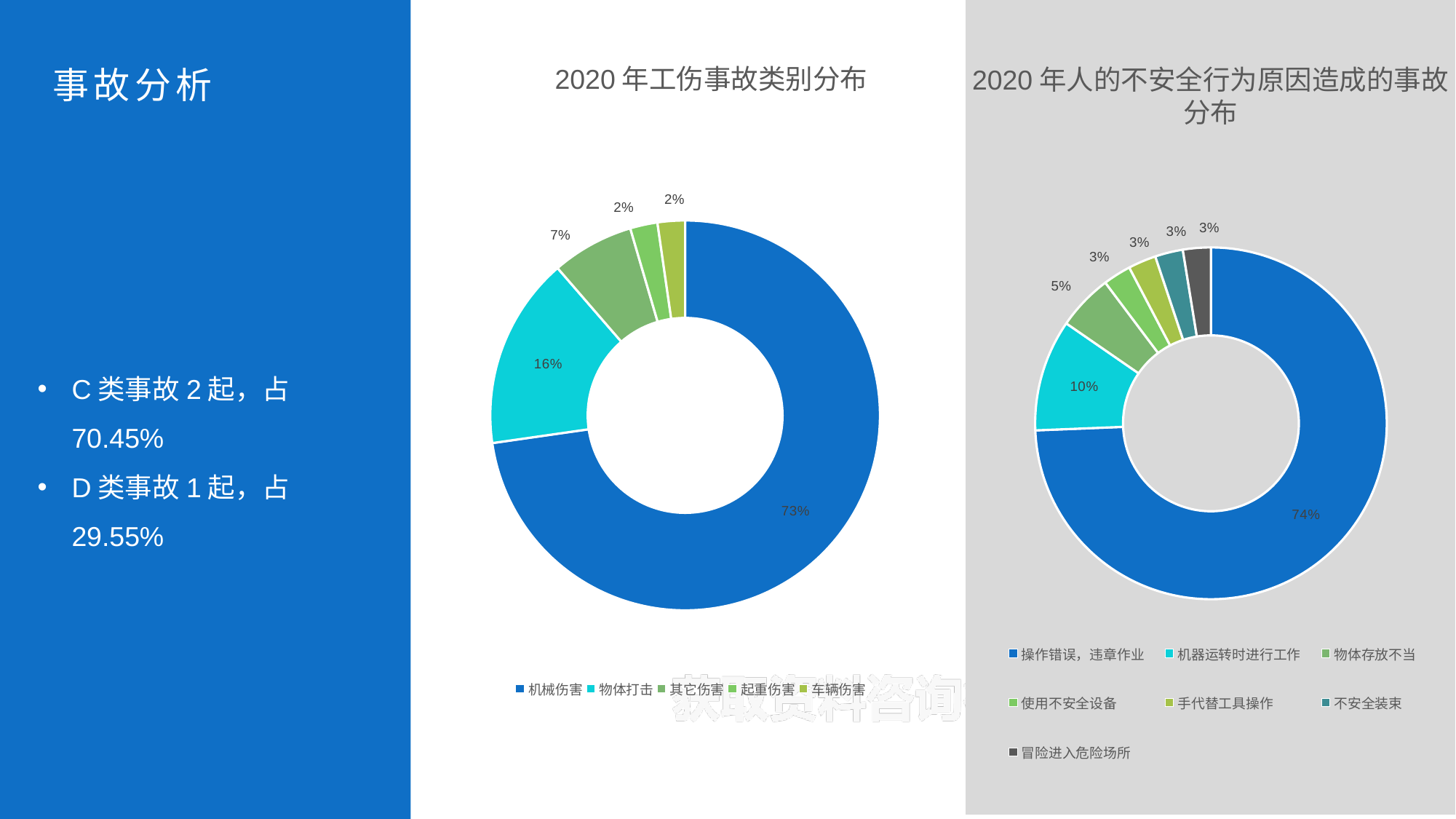

事故分析
2020年工伤事故类别分布
2020年人的不安全行为原因造成的事故分布

### Chart

| Category |  |
|---|---|
| 机械伤害 | 32.0 |
| 物体打击 | 7.0 |
| 其它伤害 | 3.0 |
| 起重伤害 | 1.0 |
| 车辆伤害 | 1.0 |

### Chart

| Category |  |
|---|---|
| 操作错误，违章作业 | 29.0 |
| 机器运转时进行工作 | 4.0 |
| 物体存放不当 | 2.0 |
| 使用不安全设备 | 1.0 |
| 手代替工具操作 | 1.0 |
| 不安全装束 | 1.0 |
| 冒险进入危险场所 | 1.0 |
C类事故2起，占70.45%
D类事故1起，占29.55%